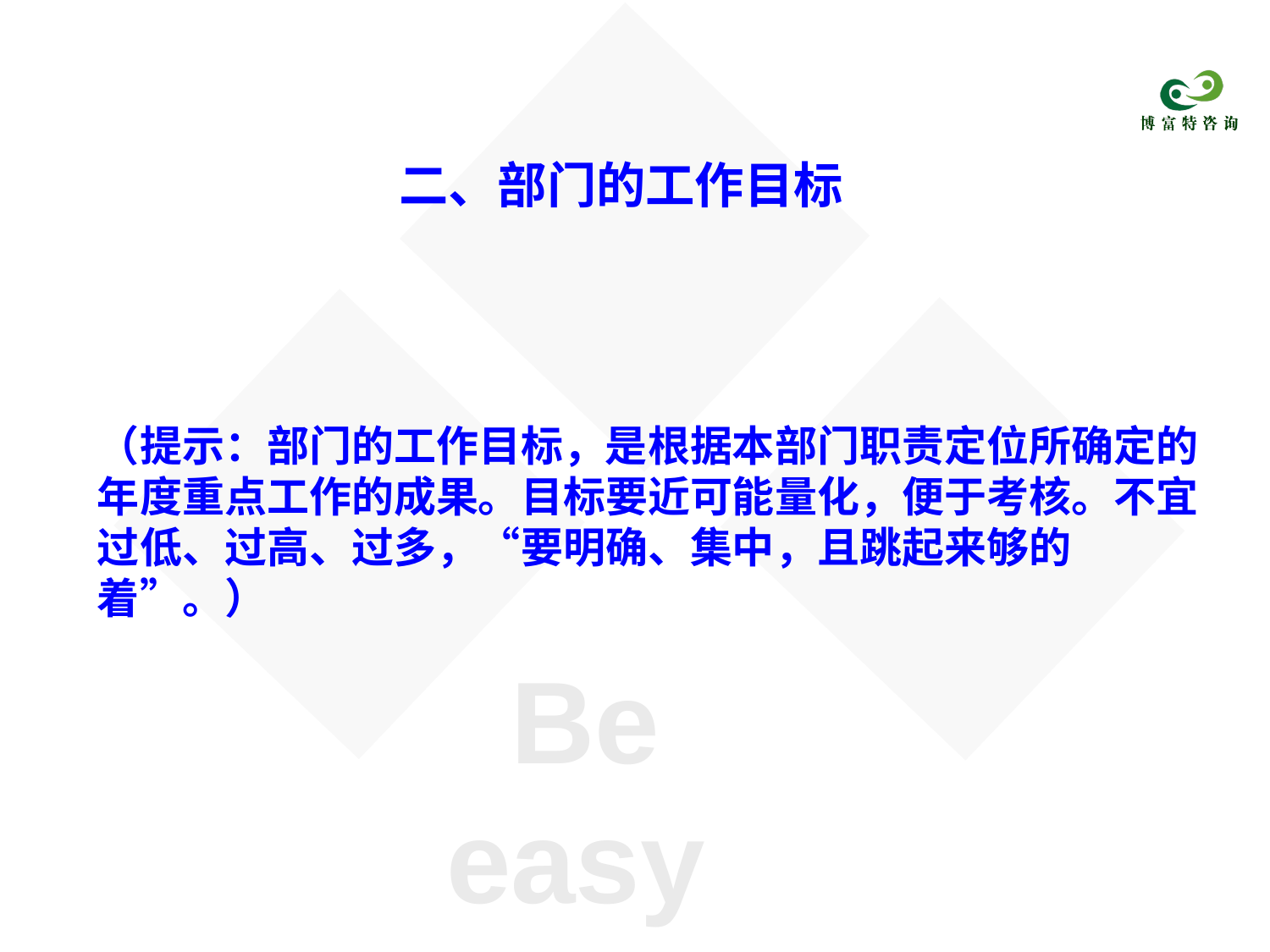

二、部门的工作目标
（提示：部门的工作目标，是根据本部门职责定位所确定的年度重点工作的成果。目标要近可能量化，便于考核。不宜过低、过高、过多，“要明确、集中，且跳起来够的着”。）